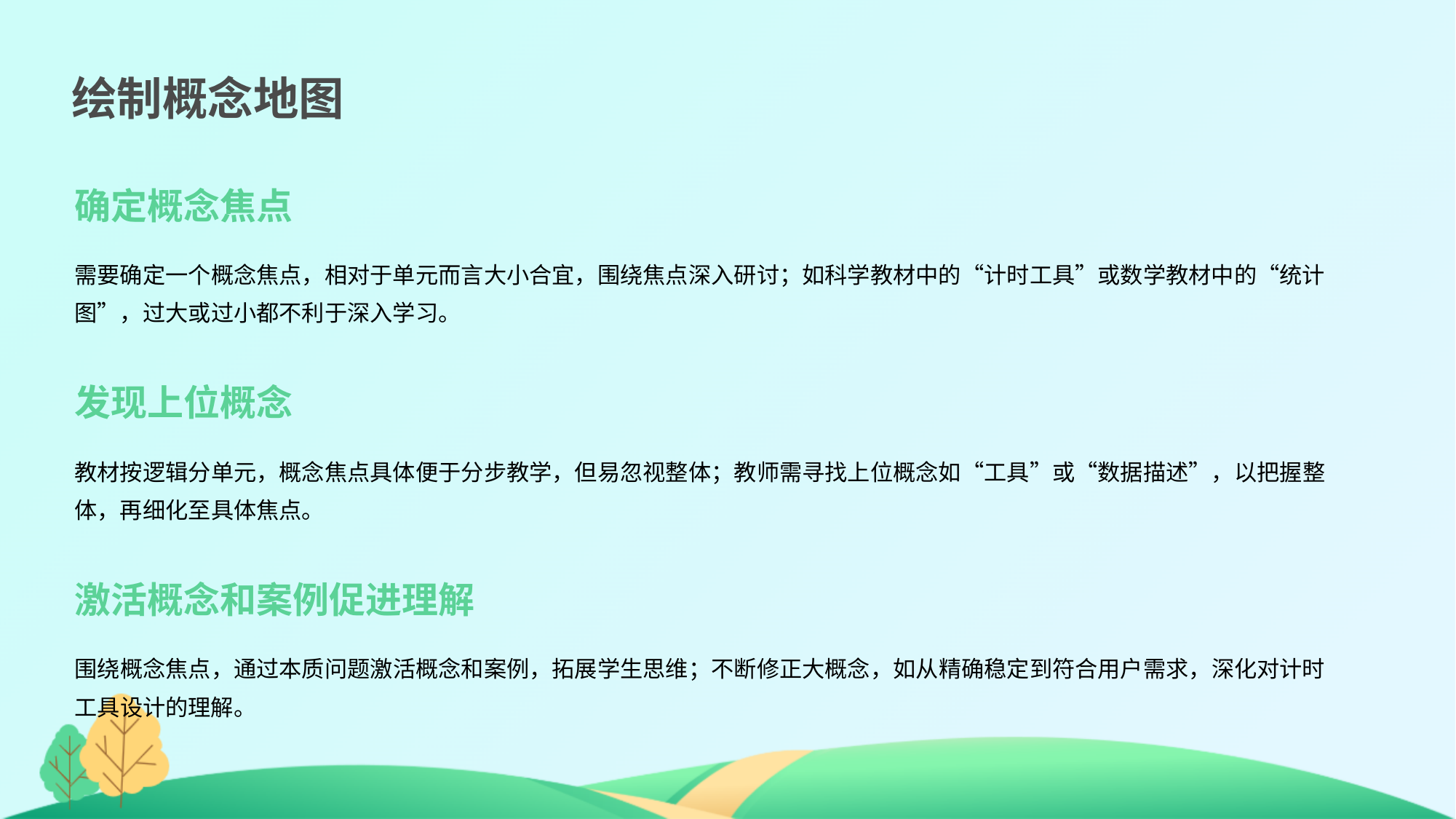

绘制概念地图
确定概念焦点
需要确定一个概念焦点，相对于单元而言大小合宜，围绕焦点深入研讨；如科学教材中的“计时工具”或数学教材中的“统计图”，过大或过小都不利于深入学习。
发现上位概念
教材按逻辑分单元，概念焦点具体便于分步教学，但易忽视整体；教师需寻找上位概念如“工具”或“数据描述”，以把握整体，再细化至具体焦点。
激活概念和案例促进理解
围绕概念焦点，通过本质问题激活概念和案例，拓展学生思维；不断修正大概念，如从精确稳定到符合用户需求，深化对计时工具设计的理解。